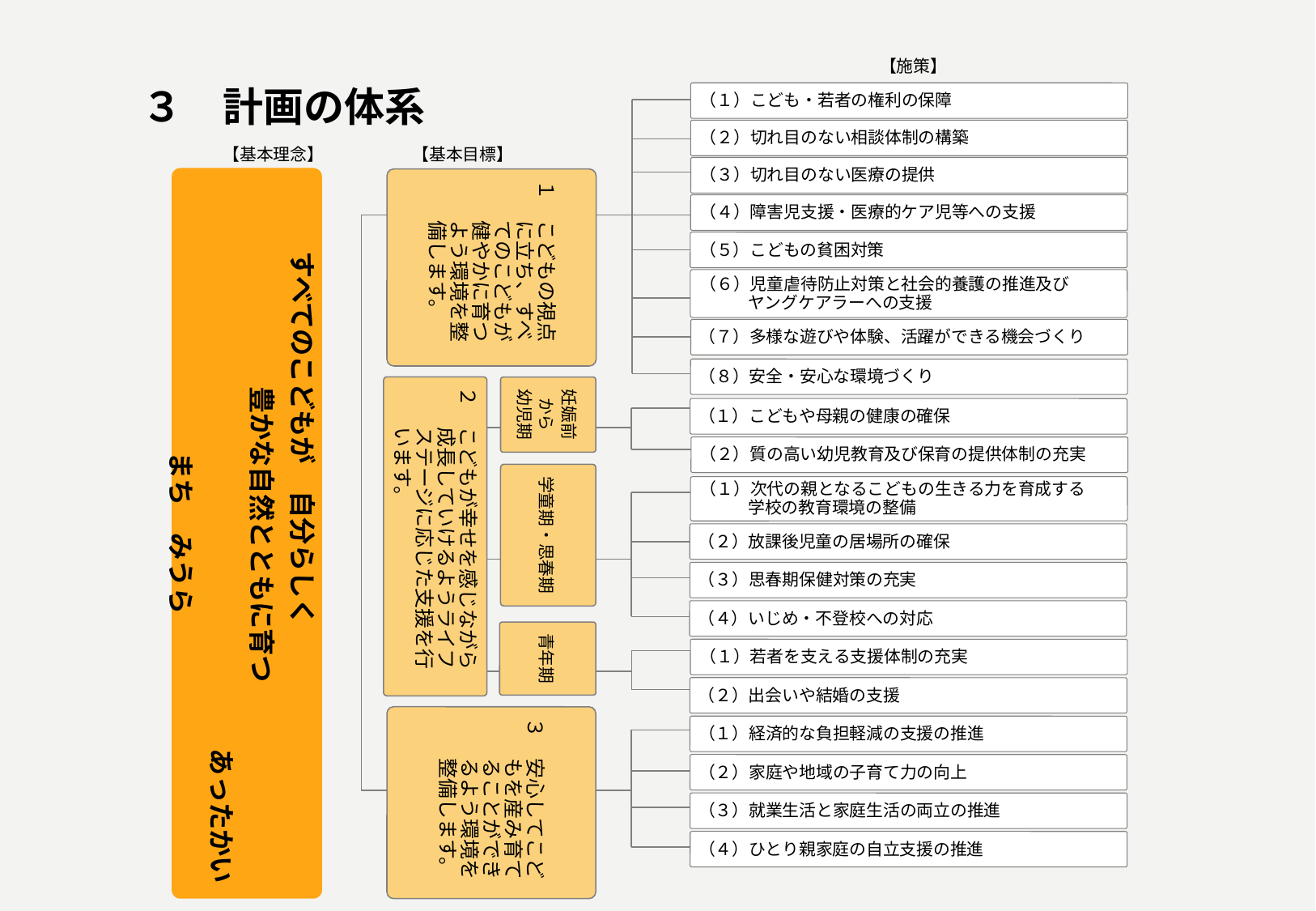

【施策】
３　計画の体系
（１）こども・若者の権利の保障
（２）切れ目のない相談体制の構築
【基本理念】
【基本目標】
（３）切れ目のない医療の提供
すべてのこどもが　自分らしく
豊かな自然とともに育つ
　　　　　　　　　　　　　あったかいまち　みうら
１　こどもの視点に立ち、すべてのこどもが健やかに育つよう環境を整備します。
（４）障害児支援・医療的ケア児等への支援
（５）こどもの貧困対策
（６）児童虐待防止対策と社会的養護の推進及び
ヤングケアラーへの支援
（７）多様な遊びや体験、活躍ができる機会づくり
（８）安全・安心な環境づくり
２　こどもが幸せを感じながら成長していけるようライフステージに応じた支援を行います。
妊娠前から
幼児期
（１）こどもや母親の健康の確保
（２）質の高い幼児教育及び保育の提供体制の充実
学童期・思春期
（１）次代の親となるこどもの生きる力を育成する
学校の教育環境の整備
（２）放課後児童の居場所の確保
（３）思春期保健対策の充実
（４）いじめ・不登校への対応
青年期
（１）若者を支える支援体制の充実
（２）出会いや結婚の支援
３　安心してこどもを産み育てることができるよう環境を整備します。
（１）経済的な負担軽減の支援の推進
（２）家庭や地域の子育て力の向上
（３）就業生活と家庭生活の両立の推進
（４）ひとり親家庭の自立支援の推進